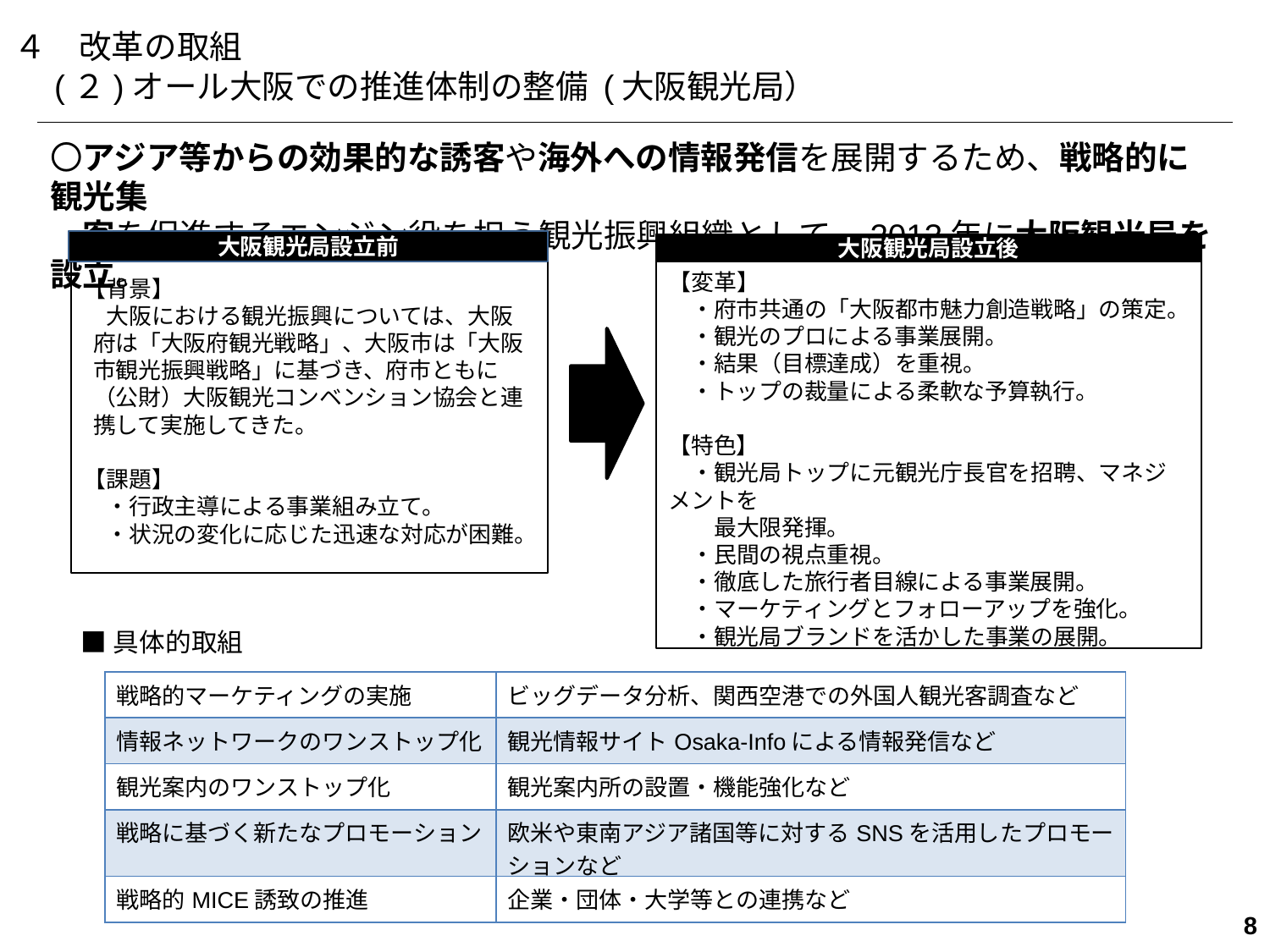

４　改革の取組
　(２)オール大阪での推進体制の整備 (大阪観光局）
〇アジア等からの効果的な誘客や海外への情報発信を展開するため、戦略的に観光集
　客を促進するエンジン役を担う観光振興組織として、2013年に大阪観光局を設立。

【背景】
　大阪における観光振興については、大阪府は「大阪府観光戦略」、大阪市は「大阪市観光振興戦略」に基づき、府市ともに（公財）大阪観光コンベンション協会と連携して実施してきた。

【課題】
　・行政主導による事業組み立て。
　・状況の変化に応じた迅速な対応が困難。
大阪観光局設立前

【変革】
　・府市共通の「大阪都市魅力創造戦略」の策定。
　・観光のプロによる事業展開。
　・結果（目標達成）を重視。
　・トップの裁量による柔軟な予算執行。

【特色】
　・観光局トップに元観光庁長官を招聘、マネジメントを
　　最大限発揮。
　・民間の視点重視。
　・徹底した旅行者目線による事業展開。
　・マーケティングとフォローアップを強化。
　・観光局ブランドを活かした事業の展開。
大阪観光局設立後

■具体的取組
| 戦略的マーケティングの実施 | ビッグデータ分析、関西空港での外国人観光客調査など |
| --- | --- |
| 情報ネットワークのワンストップ化 | 観光情報サイトOsaka-Infoによる情報発信など |
| 観光案内のワンストップ化 | 観光案内所の設置・機能強化など |
| 戦略に基づく新たなプロモーション | 欧米や東南アジア諸国等に対するSNSを活用したプロモーションなど |
| 戦略的MICE誘致の推進 | 企業・団体・大学等との連携など |
8